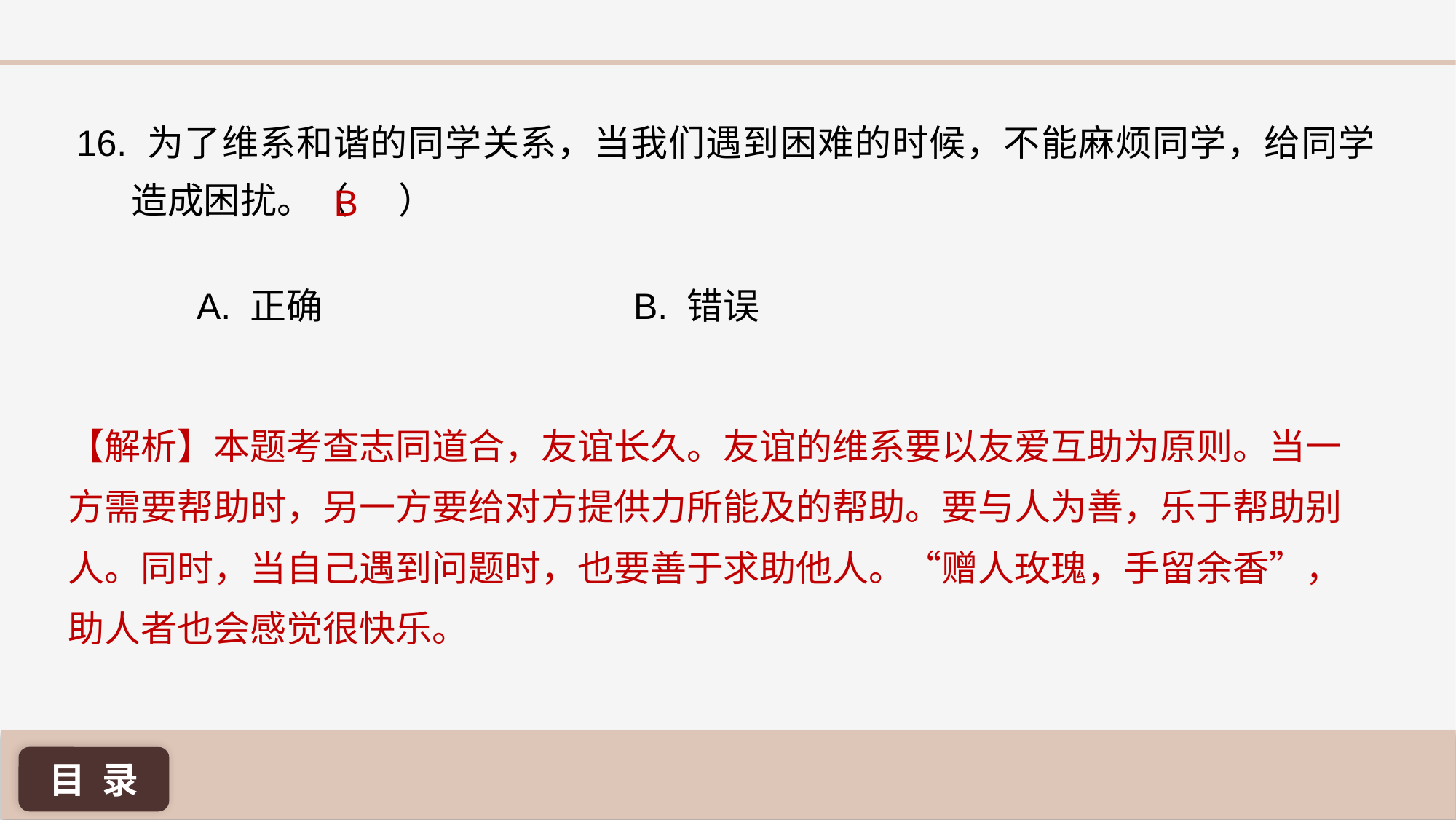

16. 为了维系和谐的同学关系，当我们遇到困难的时候，不能麻烦同学，给同学造成困扰。（      ）
B
A. 正确 			B. 错误
【解析】本题考查志同道合，友谊长久。友谊的维系要以友爱互助为原则。当一方需要帮助时，另一方要给对方提供力所能及的帮助。要与人为善，乐于帮助别人。同时，当自己遇到问题时，也要善于求助他人。“赠人玫瑰，手留余香”，助人者也会感觉很快乐。